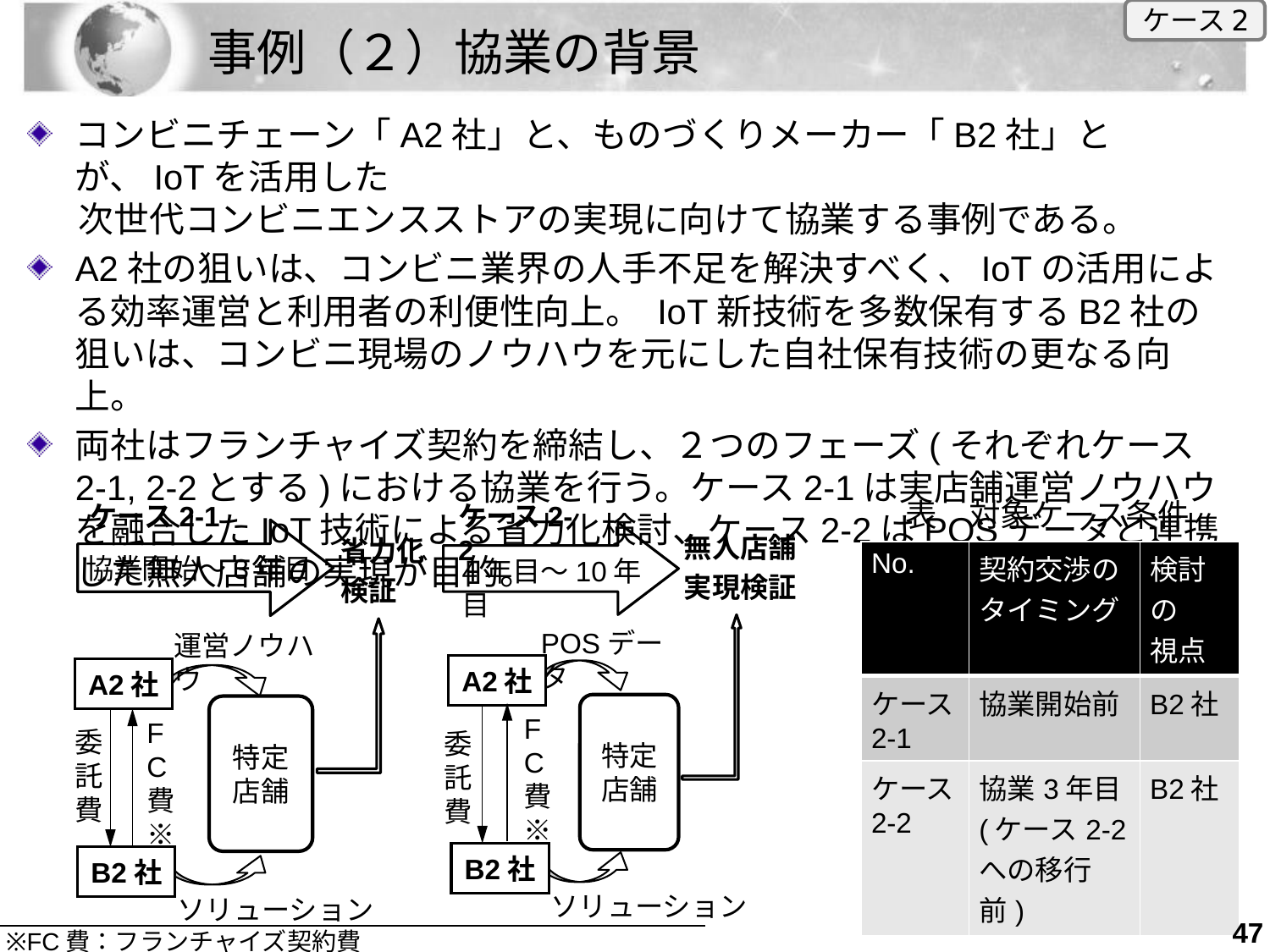

ケース2
# 事例（２）協業の背景
コンビニチェーン「A2社」と、ものづくりメーカー「B2社」とが、IoTを活用した
　  次世代コンビニエンスストアの実現に向けて協業する事例である。
A2社の狙いは、コンビニ業界の人手不足を解決すべく、IoTの活用による効率運営と利用者の利便性向上。 IoT新技術を多数保有するB2社の狙いは、コンビニ現場のノウハウを元にした自社保有技術の更なる向上。
両社はフランチャイズ契約を締結し、２つのフェーズ(それぞれケース2-1, 2-2とする)における協業を行う。ケース2-1は実店舗運営ノウハウを融合したIoT技術による省力化検討、ケース2-2はPOSデータと連携した無人店舗の実現が目的。

表　対象ケース条件
ケース2-1

ケース2-2
無人店舗
実現検証
省力化
検証
| No. | 契約交渉の タイミング | 検討の 視点 |
| --- | --- | --- |
| ケース 2-1 | 協業開始前 | B2社 |
| ケース 2-2 | 協業3年目 (ケース2-2 への移行前) | B2社 |
協業開始～3年目
4年目～10年目

POSデータ
運営ノウハウ
A2社
A2社

特定
店舗
特定
店舗
FC費※
FC費※
委託費
委託費
B2社
B2社

ソリューション
ソリューション
47
※FC費：フランチャイズ契約費